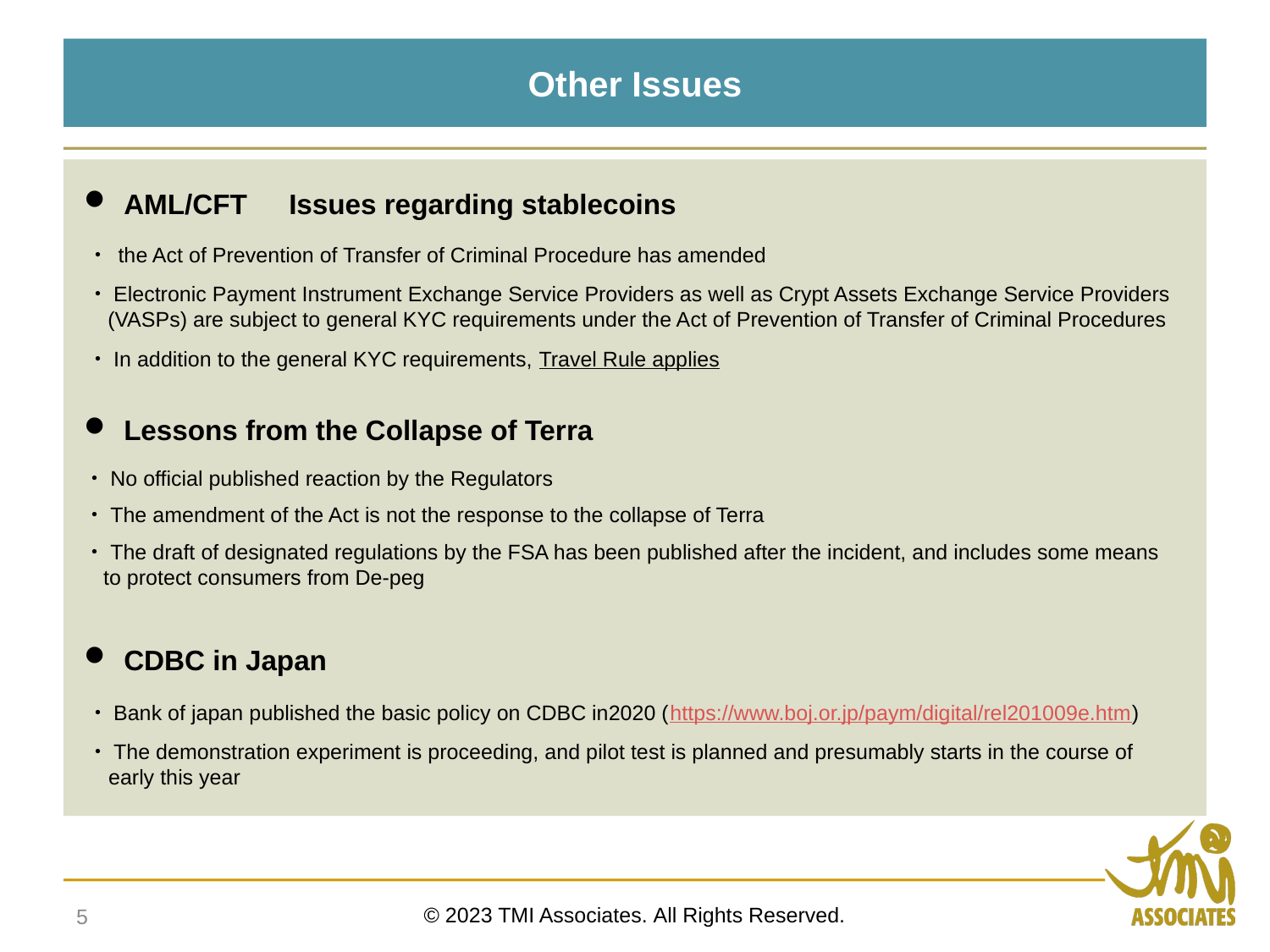

# Other Issues

AML/CFT　Issues regarding stablecoins
・ the Act of Prevention of Transfer of Criminal Procedure has amended
・Electronic Payment Instrument Exchange Service Providers as well as Crypt Assets Exchange Service Providers (VASPs) are subject to general KYC requirements under the Act of Prevention of Transfer of Criminal Procedures
・In addition to the general KYC requirements, Travel Rule applies
Lessons from the Collapse of Terra
・No official published reaction by the Regulators
・The amendment of the Act is not the response to the collapse of Terra
・The draft of designated regulations by the FSA has been published after the incident, and includes some means to protect consumers from De-peg
CDBC in Japan
・Bank of japan published the basic policy on CDBC in2020 (https://www.boj.or.jp/paym/digital/rel201009e.htm)
・The demonstration experiment is proceeding, and pilot test is planned and presumably starts in the course of early this year
© 2023 TMI Associates. All Rights Reserved.
5